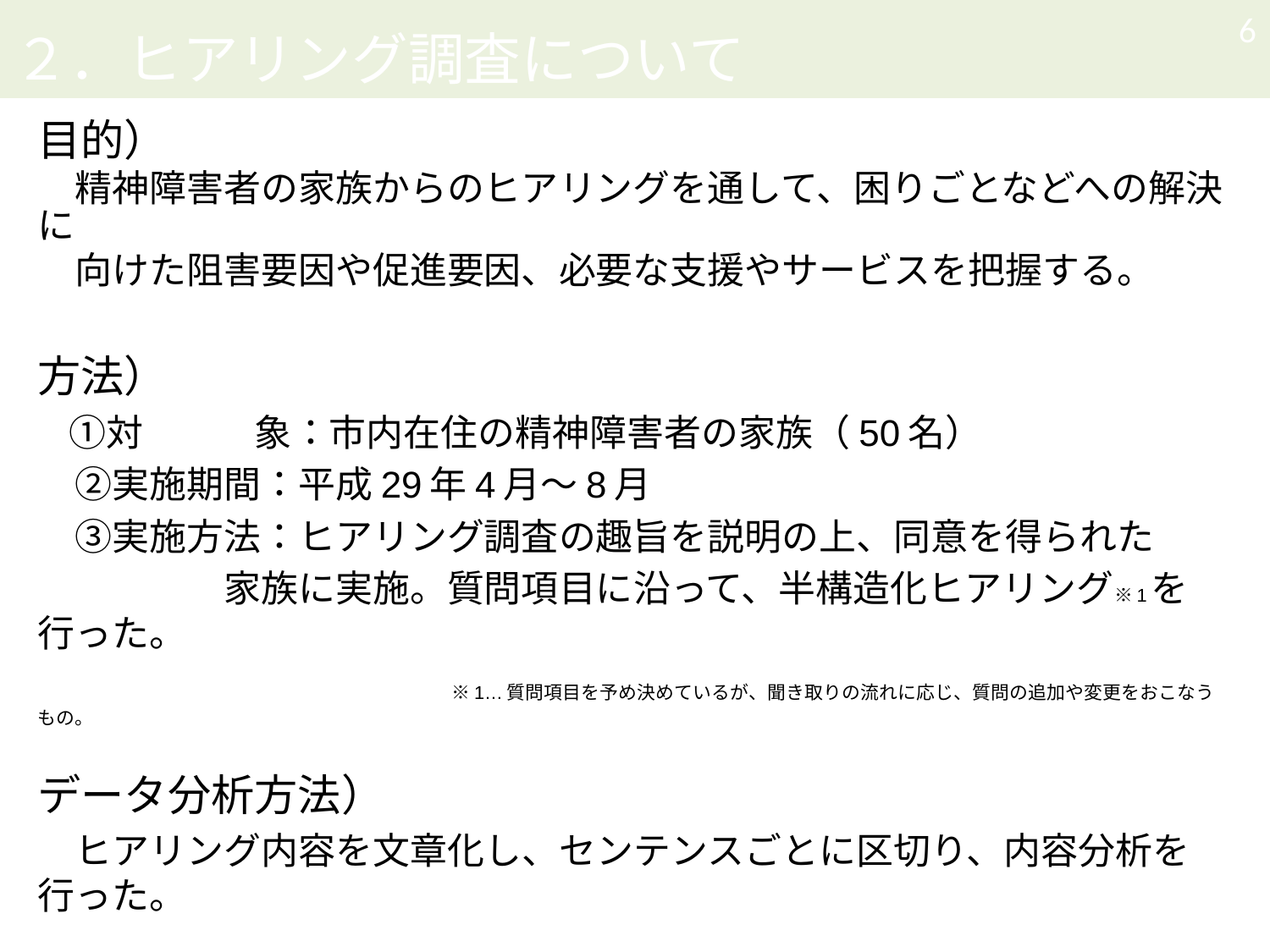

6
# ２．ヒアリング調査について
目的）
　精神障害者の家族からのヒアリングを通して、困りごとなどへの解決に
　向けた阻害要因や促進要因、必要な支援やサービスを把握する。

方法）
　①対　　　象：市内在住の精神障害者の家族（50名）
　②実施期間：平成29年4月～8月
　③実施方法：ヒアリング調査の趣旨を説明の上、同意を得られた
　　　　　家族に実施。質問項目に沿って、半構造化ヒアリング※1を行った。
　　　　　　　　　　　 ※1…質問項目を予め決めているが、聞き取りの流れに応じ、質問の追加や変更をおこなうもの。

データ分析方法）
　ヒアリング内容を文章化し、センテンスごとに区切り、内容分析を行った。